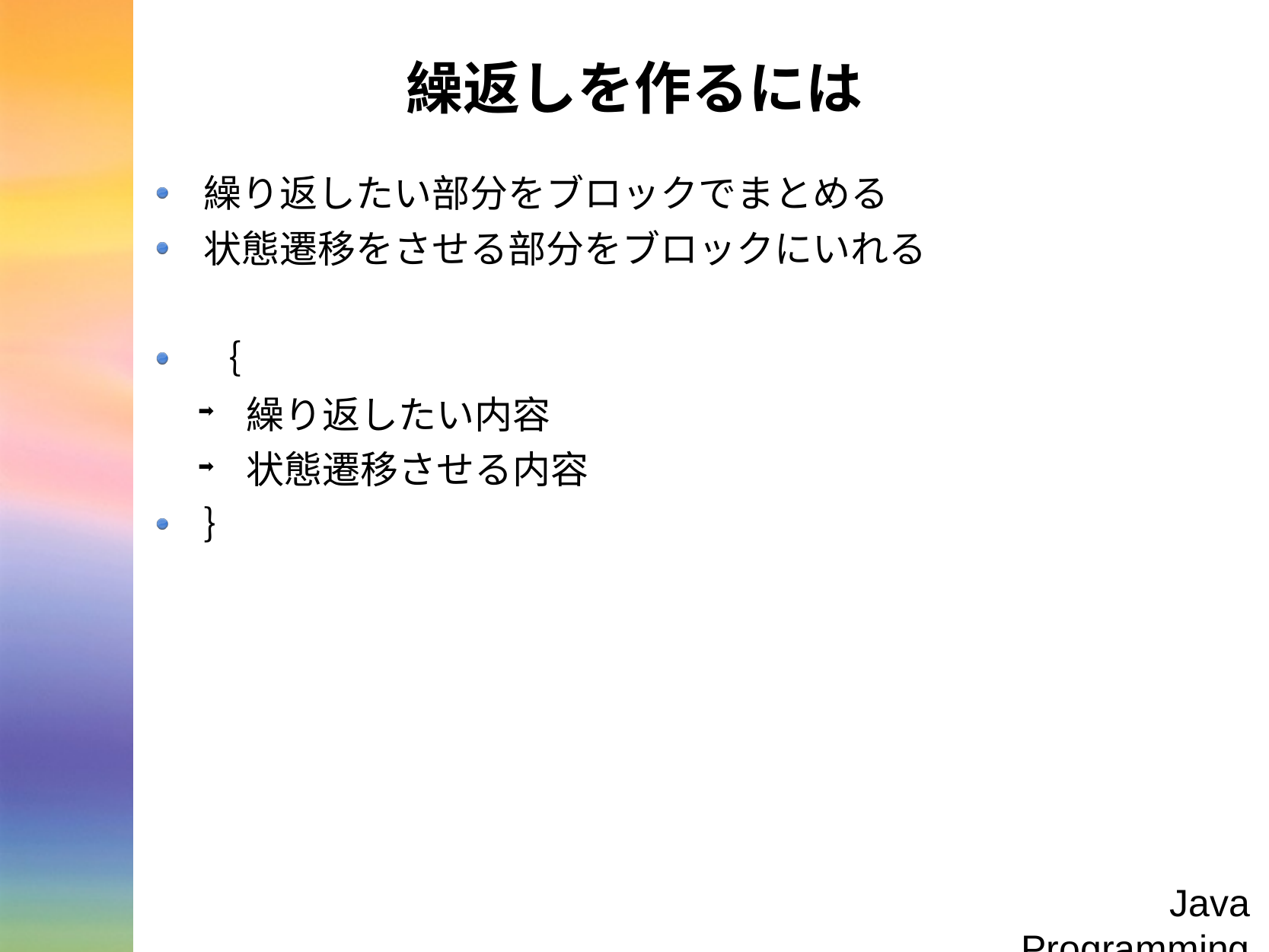

# 繰返しを作るには
繰り返したい部分をブロックでまとめる
状態遷移をさせる部分をブロックにいれる

｛
繰り返したい内容
状態遷移させる内容
｝